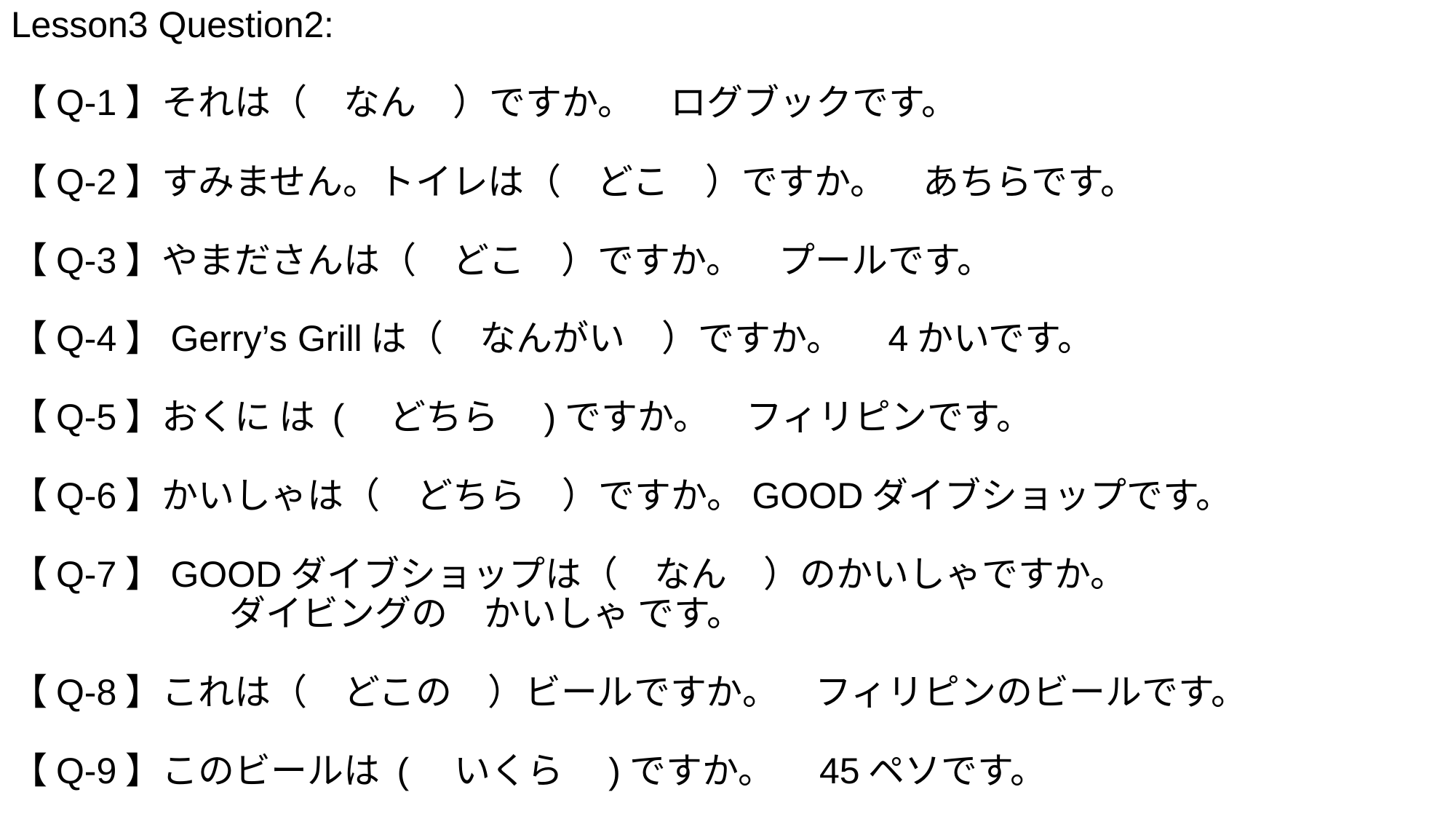

# Lesson3 Question2: 【Q-1】それは（　なん　）ですか。　ログブックです。 【Q-2】すみません。トイレは（　どこ　）ですか。　あちらです。　 【Q-3】やまださんは（　どこ　）ですか。　プールです。 【Q-4】Gerry’s Grillは（　なんがい　）ですか。　4かいです。 【Q-5】おくに は (　どちら　)ですか。　フィリピンです。 【Q-6】かいしゃは（　どちら　）ですか。GOODダイブショップです。 【Q-7】GOODダイブショップは（　なん　）のかいしゃですか。 　　　　　　ダイビングの　かいしゃ です。 【Q-8】これは（　どこの　）ビールですか。　フィリピンのビールです。 【Q-9】このビールは (　いくら　)ですか。　45ペソです。